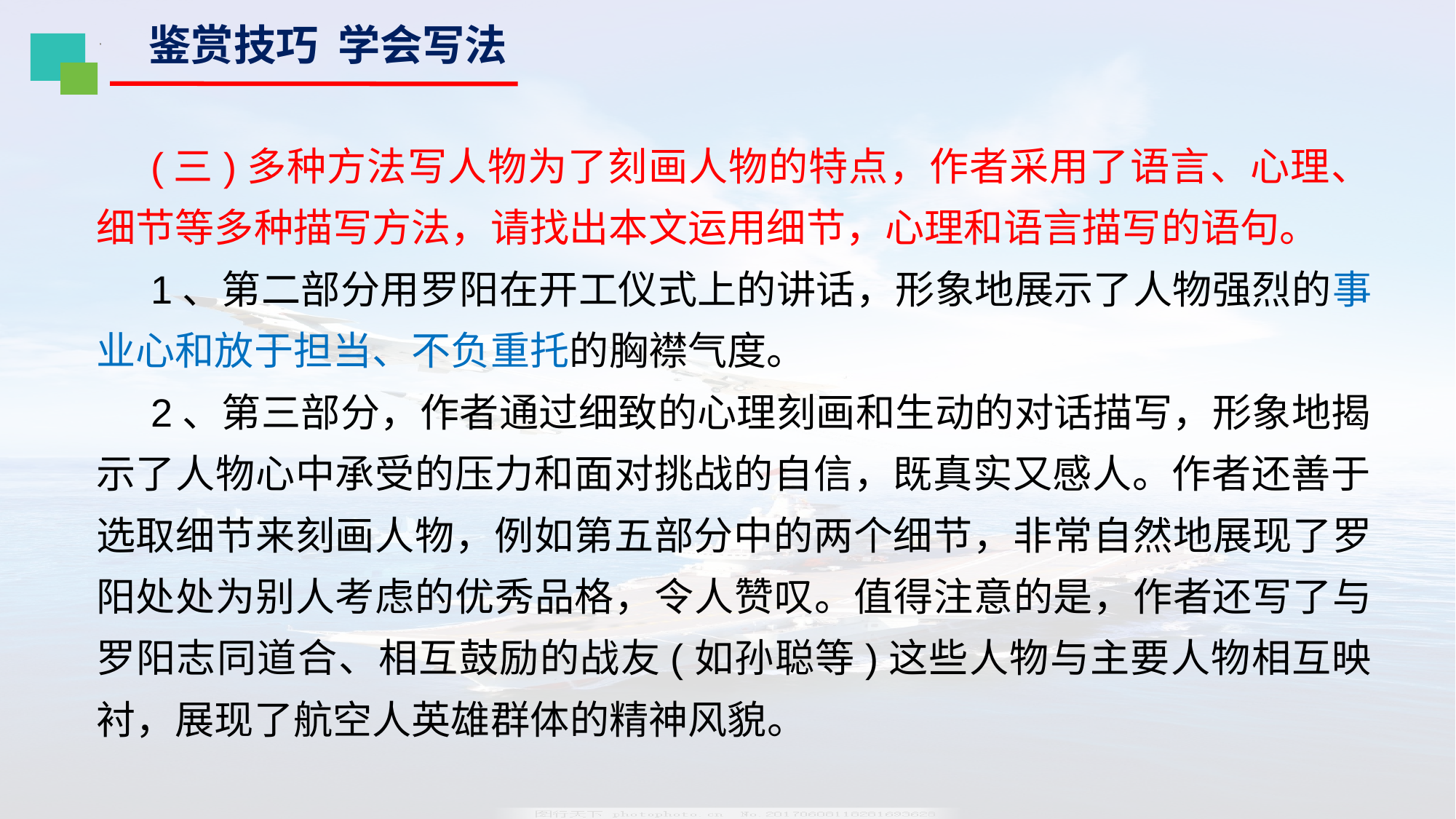

鉴赏技巧  学会写法

(三)多种方法写人物为了刻画人物的特点，作者采用了语言、心理、细节等多种描写方法，请找出本文运用细节，心理和语言描写的语句。
1、第二部分用罗阳在开工仪式上的讲话，形象地展示了人物强烈的事业心和放于担当、不负重托的胸襟气度。
2、第三部分，作者通过细致的心理刻画和生动的对话描写，形象地揭示了人物心中承受的压力和面对挑战的自信，既真实又感人。作者还善于选取细节来刻画人物，例如第五部分中的两个细节，非常自然地展现了罗阳处处为别人考虑的优秀品格，令人赞叹。值得注意的是，作者还写了与罗阳志同道合、相互鼓励的战友(如孙聪等)这些人物与主要人物相互映衬，展现了航空人英雄群体的精神风貌。